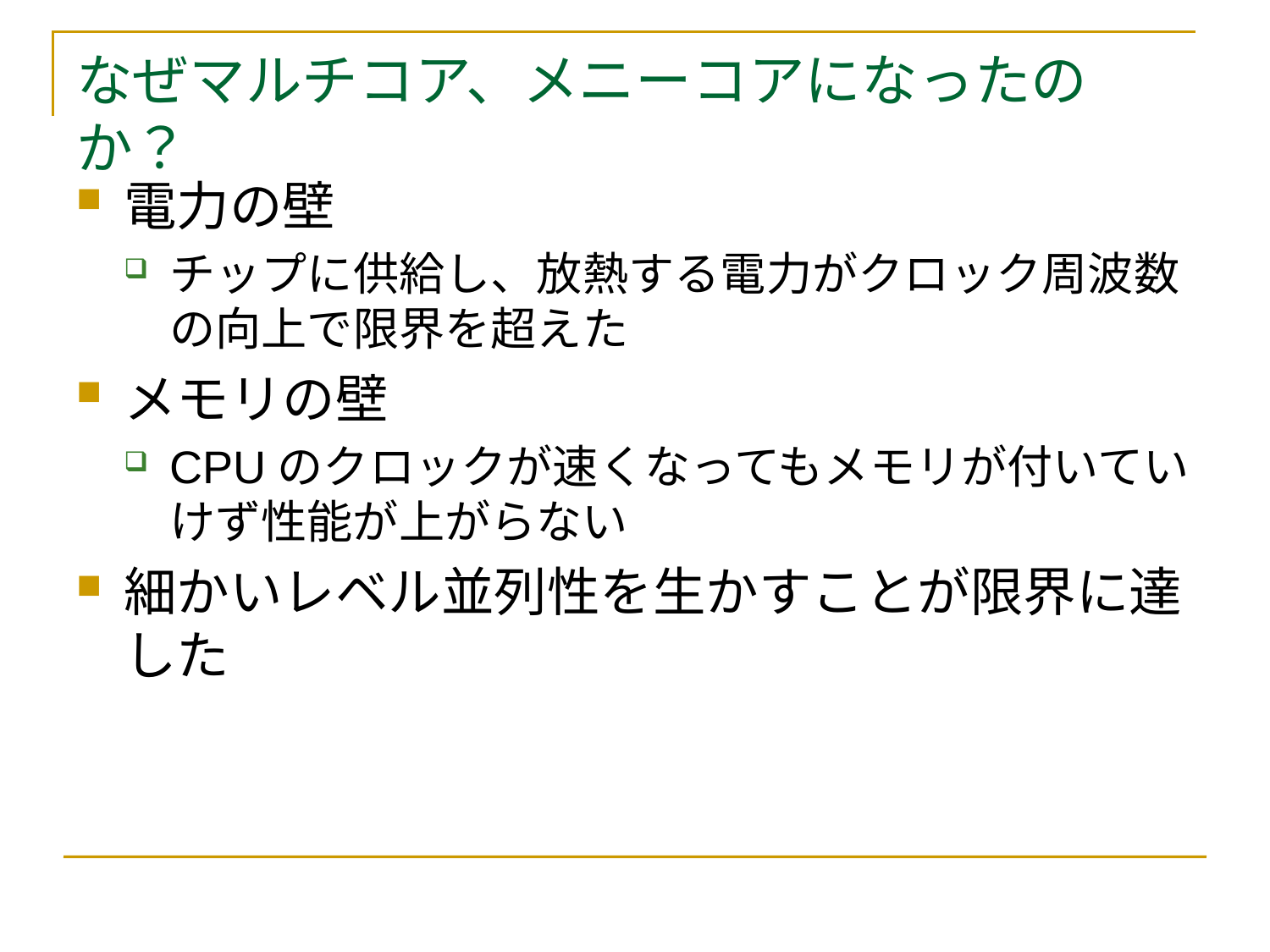

# なぜマルチコア、メニーコアになったのか？
電力の壁
チップに供給し、放熱する電力がクロック周波数の向上で限界を超えた
メモリの壁
CPUのクロックが速くなってもメモリが付いていけず性能が上がらない
細かいレベル並列性を生かすことが限界に達した